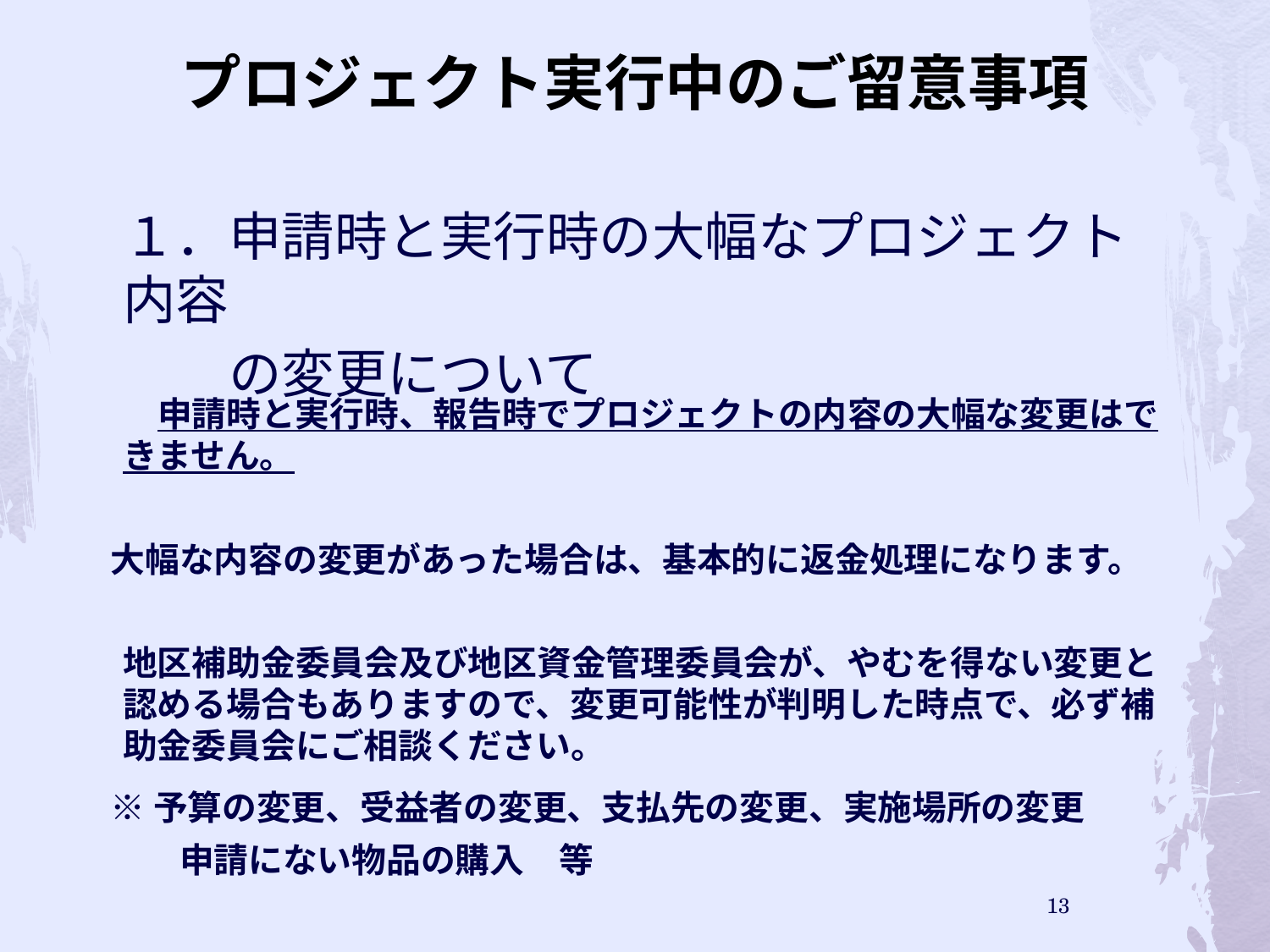

# プロジェクト実行中のご留意事項
１．申請時と実行時の大幅なプロジェクト内容
　　の変更について
　申請時と実行時、報告時でプロジェクトの内容の大幅な変更はできません。

大幅な内容の変更があった場合は、基本的に返金処理になります。

地区補助金委員会及び地区資金管理委員会が、やむを得ない変更と認める場合もありますので、変更可能性が判明した時点で、必ず補助金委員会にご相談ください。
※予算の変更、受益者の変更、支払先の変更、実施場所の変更
　　申請にない物品の購入　等

13